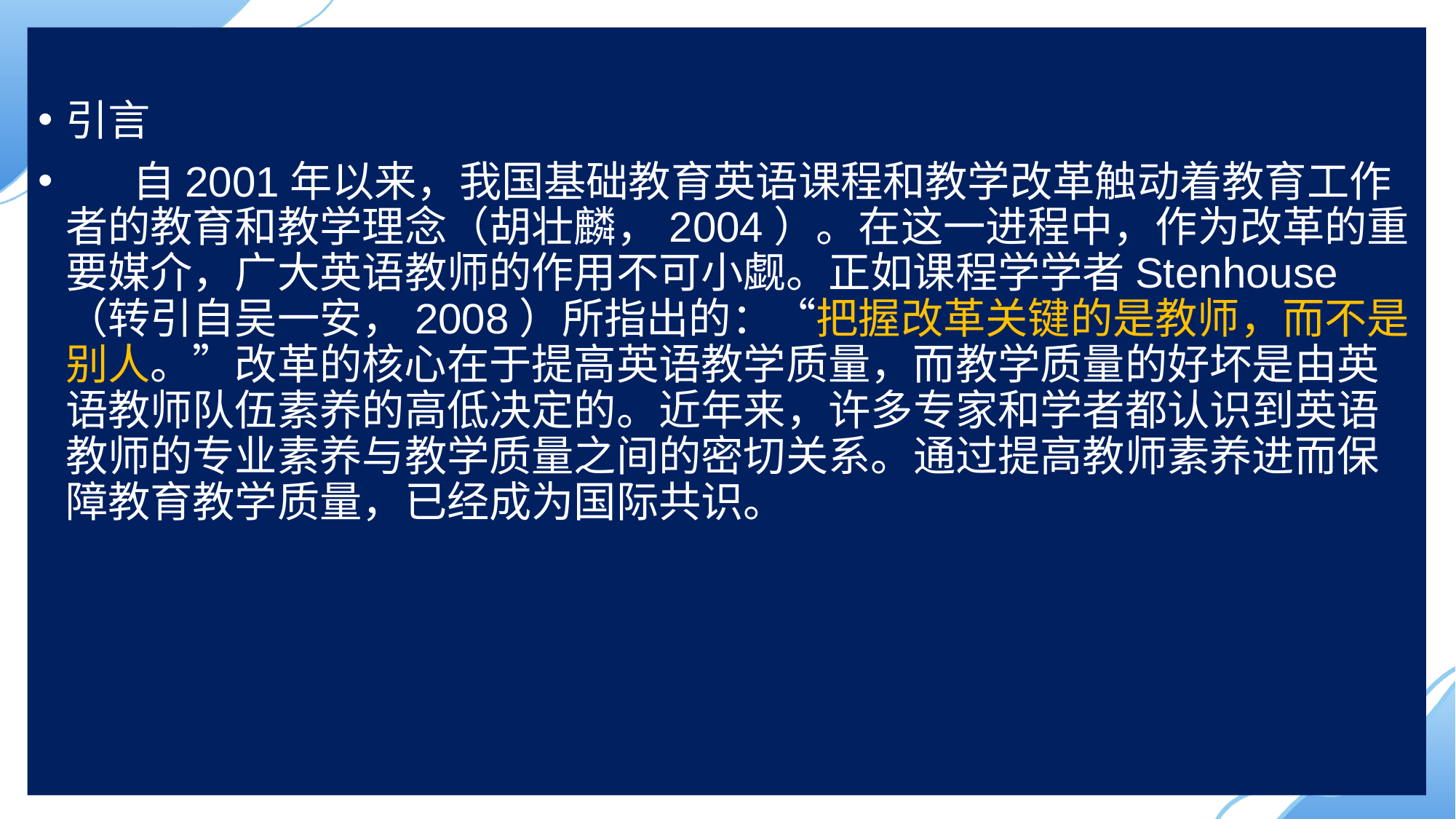

引言
      自2001年以来，我国基础教育英语课程和教学改革触动着教育工作者的教育和教学理念（胡壮麟，2004）。在这一进程中，作为改革的重要媒介，广大英语教师的作用不可小觑。正如课程学学者Stenhouse（转引自吴一安，2008）所指出的：“把握改革关键的是教师，而不是别人。”改革的核心在于提高英语教学质量，而教学质量的好坏是由英语教师队伍素养的高低决定的。近年来，许多专家和学者都认识到英语教师的专业素养与教学质量之间的密切关系。通过提高教师素养进而保障教育教学质量，已经成为国际共识。